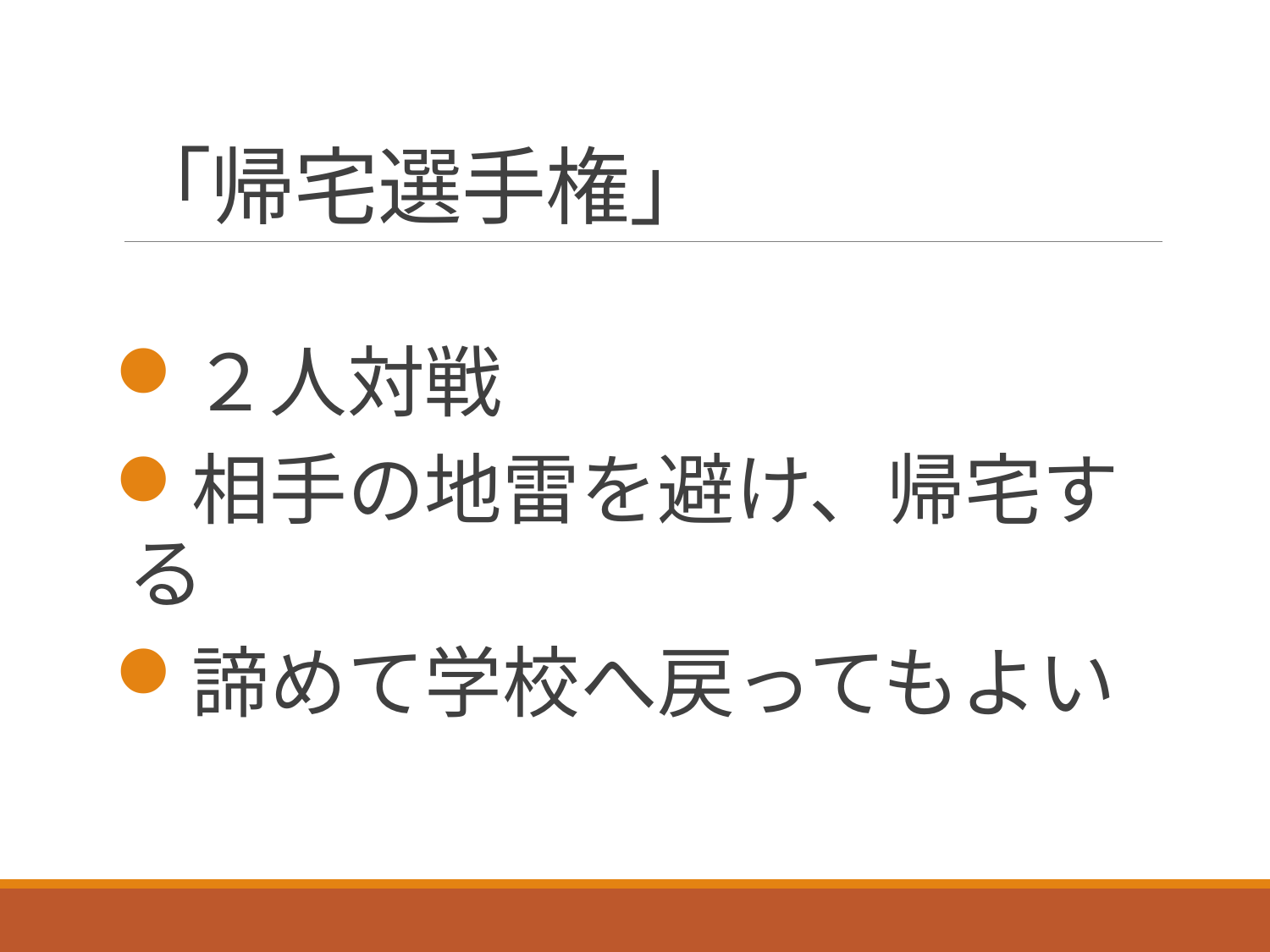

# 「帰宅選手権」
２人対戦
相手の地雷を避け、帰宅する
諦めて学校へ戻ってもよい